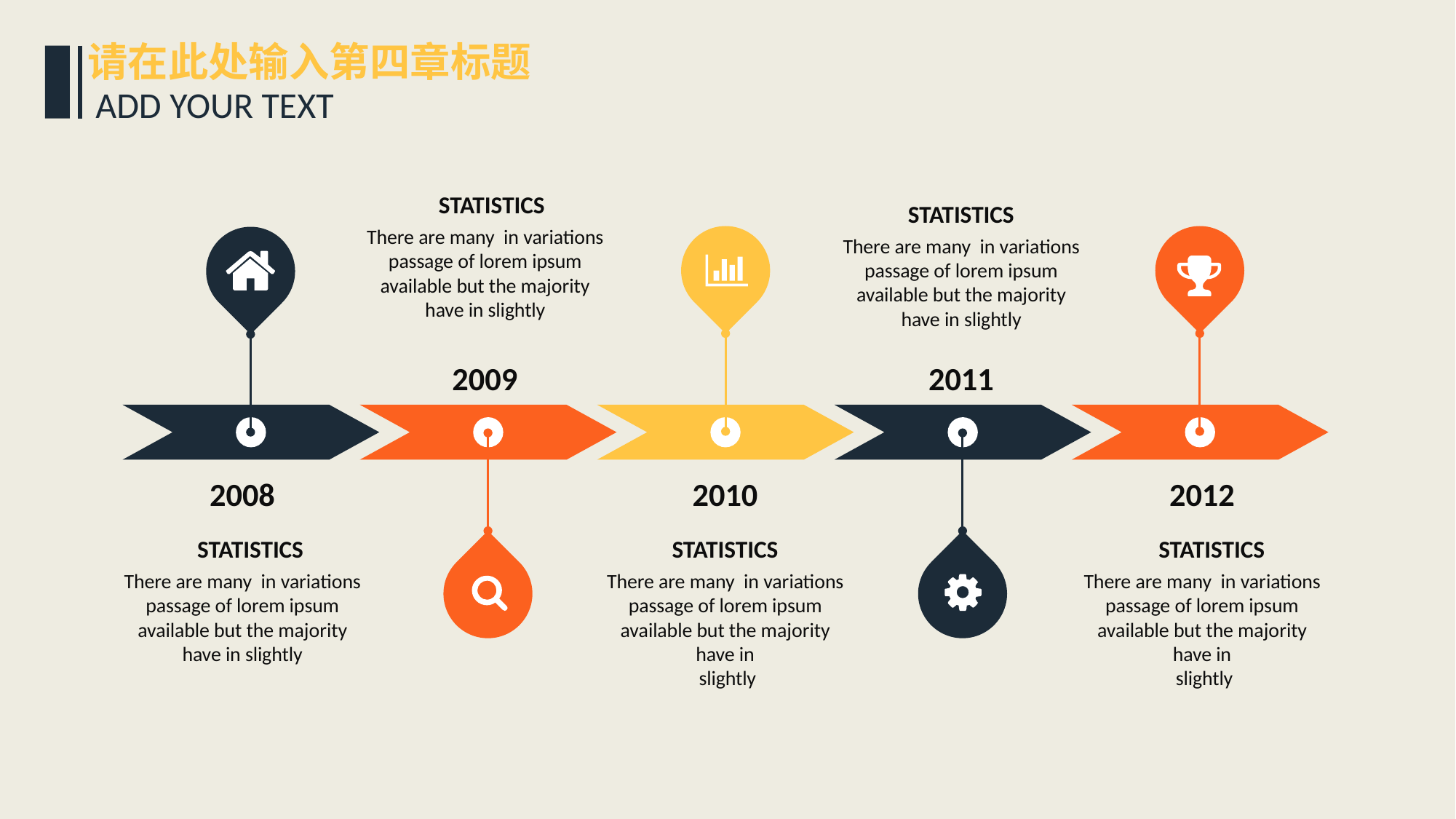

请在此处输入第四章标题

ADD YOUR TEXT
STATISTICS
There are many  in variations passage of lorem ipsum available but the majority have in slightly
STATISTICS
There are many  in variations passage of lorem ipsum available but the majority have in slightly

2009
2011

2008
2010
2012
STATISTICS
There are many  in variations passage of lorem ipsum available but the majority have in slightly
STATISTICS
There are many  in variations passage of lorem ipsum available but the majority have in
 slightly
STATISTICS
There are many  in variations passage of lorem ipsum available but the majority have in
 slightly